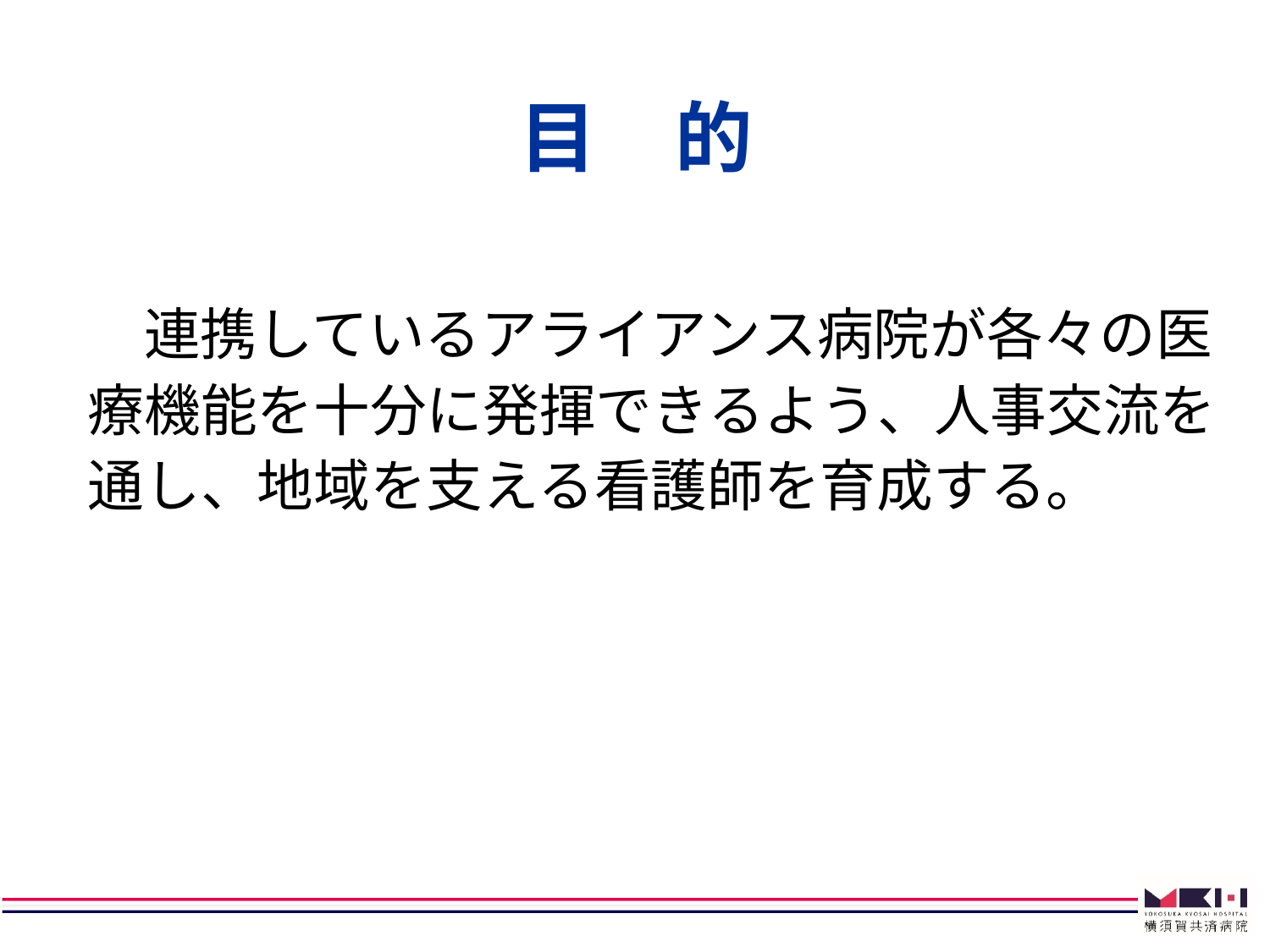

# 目　的

　連携しているアライアンス病院が各々の医療機能を十分に発揮できるよう、人事交流を通し、地域を支える看護師を育成する。